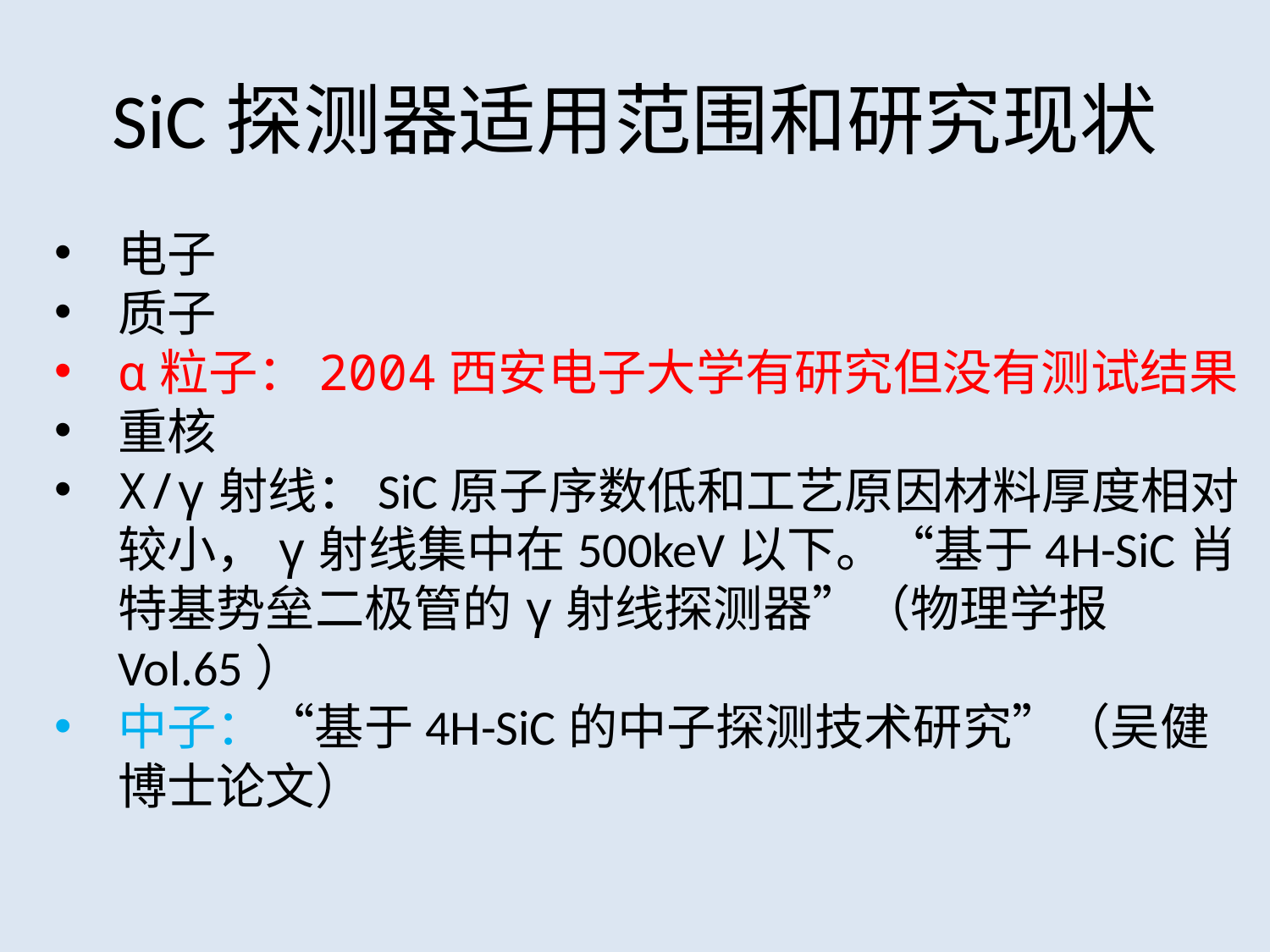

# SiC探测器适用范围和研究现状
电子
质子
α粒子：2004西安电子大学有研究但没有测试结果
重核
X/γ射线：SiC原子序数低和工艺原因材料厚度相对较小，γ射线集中在500keV以下。“基于4H-SiC肖特基势垒二极管的γ射线探测器”（物理学报Vol.65）
中子：“基于4H-SiC的中子探测技术研究”（吴健博士论文）